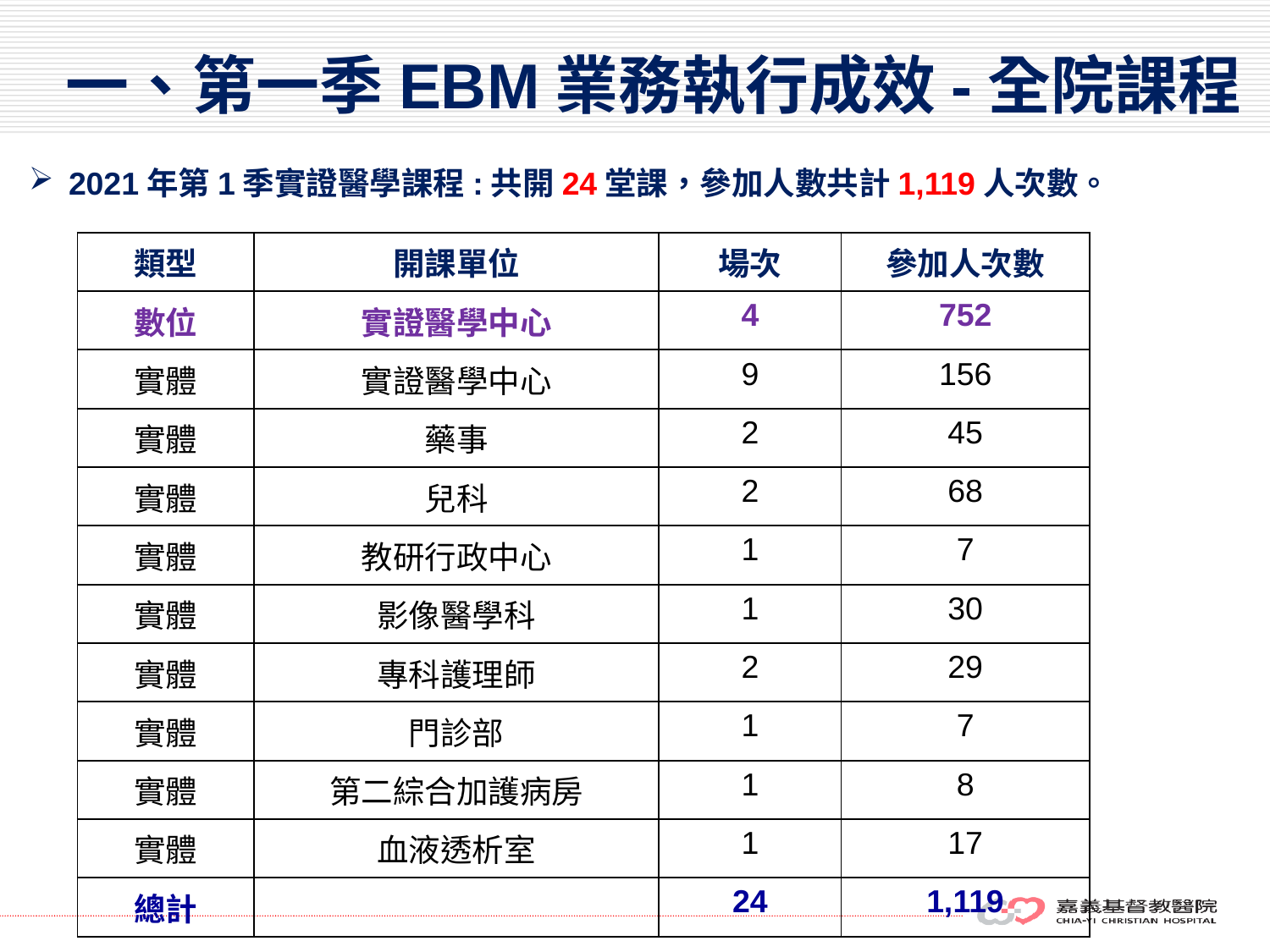

# 一、第一季EBM業務執行成效-全院課程
2021年第1季實證醫學課程:共開24堂課，參加人數共計1,119人次數。
| 類型 | 開課單位 | 場次 | 參加人次數 |
| --- | --- | --- | --- |
| 數位 | 實證醫學中心 | 4 | 752 |
| 實體 | 實證醫學中心 | 9 | 156 |
| 實體 | 藥事 | 2 | 45 |
| 實體 | 兒科 | 2 | 68 |
| 實體 | 教研行政中心 | 1 | 7 |
| 實體 | 影像醫學科 | 1 | 30 |
| 實體 | 專科護理師 | 2 | 29 |
| 實體 | 門診部 | 1 | 7 |
| 實體 | 第二綜合加護病房 | 1 | 8 |
| 實體 | 血液透析室 | 1 | 17 |
| 總計 |  | 24 | 1,119 |